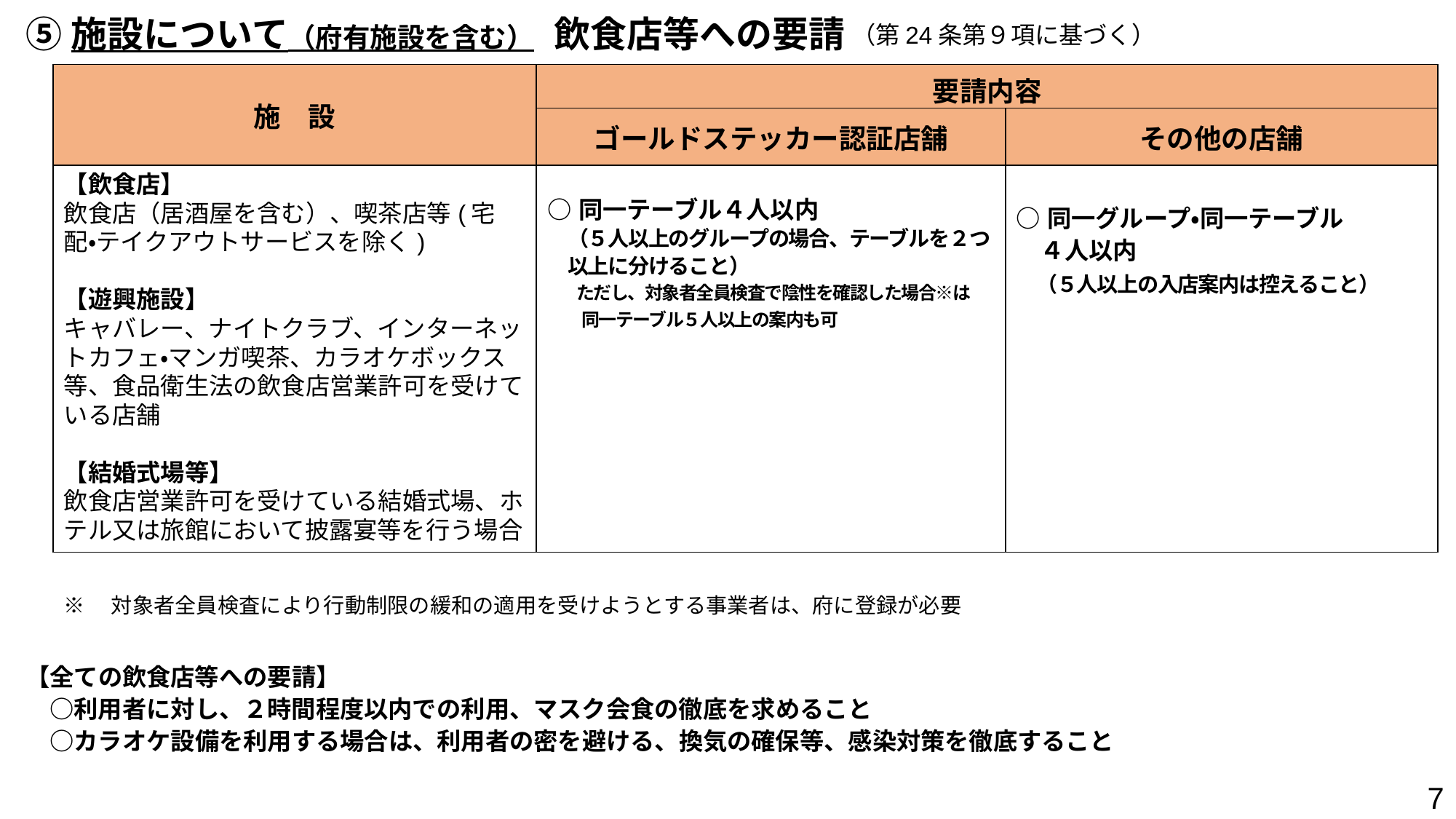

⑤施設について（府有施設を含む）

飲食店等への要請
（第24条第９項に基づく）
| 施　設 | 要請内容 |  |
| --- | --- | --- |
|  | ゴールドステッカー認証店舗 | その他の店舗 |
| 【飲食店】 飲食店（居酒屋を含む）、喫茶店等(宅配・テイクアウトサービスを除く) 【遊興施設】 キャバレー、ナイトクラブ、インターネットカフェ・マンガ喫茶、カラオケボックス等、食品衛生法の飲食店営業許可を受けている店舗 【結婚式場等】 飲食店営業許可を受けている結婚式場、ホテル又は旅館において披露宴等を行う場合 | ○同一テーブル４人以内 　（５人以上のグループの場合、テーブルを２つ 　以上に分けること） 　 ただし、対象者全員検査で陰性を確認した場合※は　 　　同一テーブル５人以上の案内も可 | ○同一グループ・同一テーブル 　４人以内 　（５人以上の入店案内は控えること） |
※　対象者全員検査により行動制限の緩和の適用を受けようとする事業者は、府に登録が必要
【全ての飲食店等への要請】
　○利用者に対し、２時間程度以内での利用、マスク会食の徹底を求めること
　○カラオケ設備を利用する場合は、利用者の密を避ける、換気の確保等、感染対策を徹底すること

7